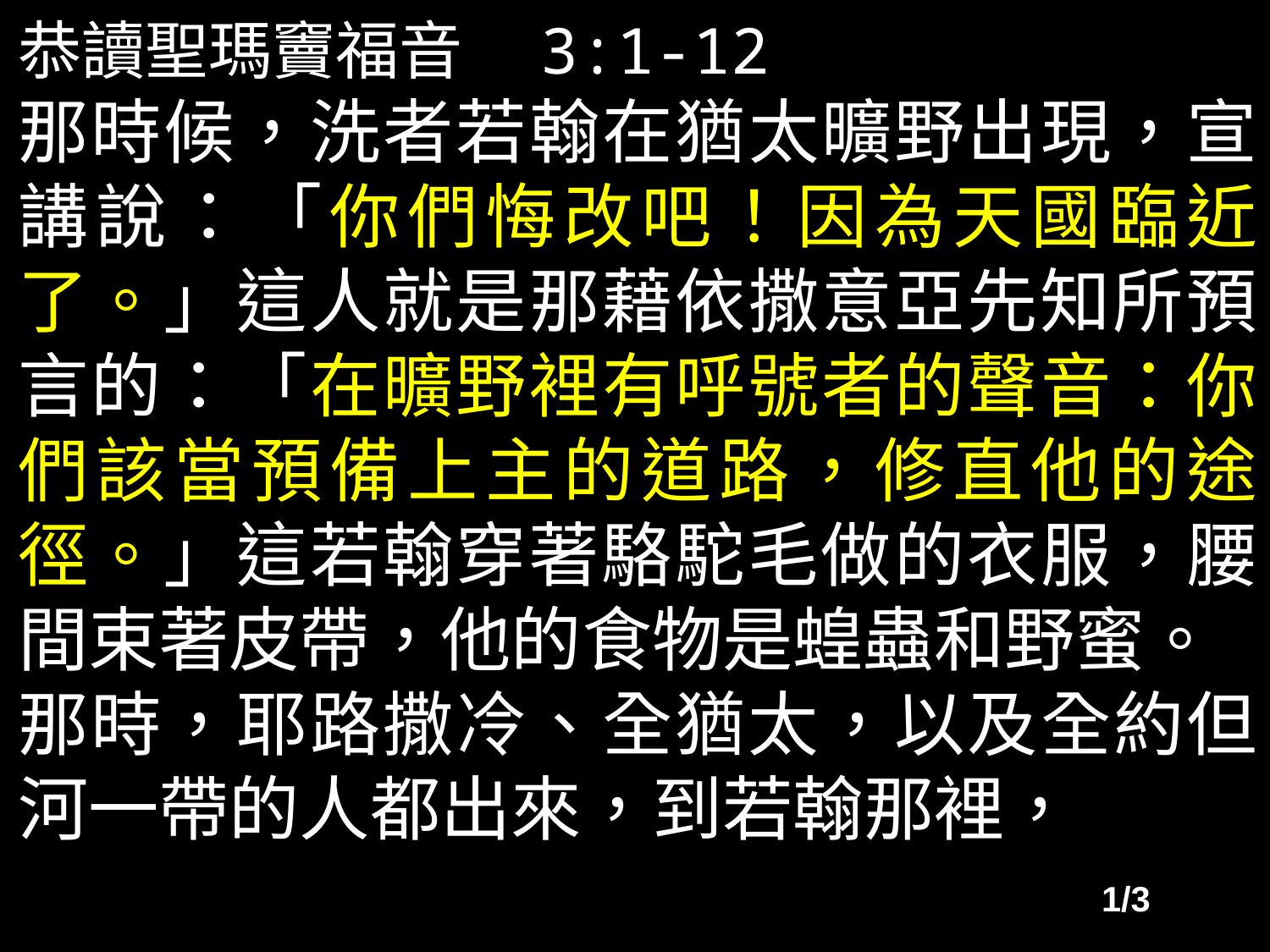

恭讀聖瑪竇福音　3:1-12
那時候，洗者若翰在猶太曠野出現，宣講說：「你們悔改吧！因為天國臨近了。」這人就是那藉依撒意亞先知所預言的：「在曠野裡有呼號者的聲音：你們該當預備上主的道路，修直他的途徑。」這若翰穿著駱駝毛做的衣服，腰間束著皮帶，他的食物是蝗蟲和野蜜。
那時，耶路撒冷、全猶太，以及全約但河一帶的人都出來，到若翰那裡，
1/3